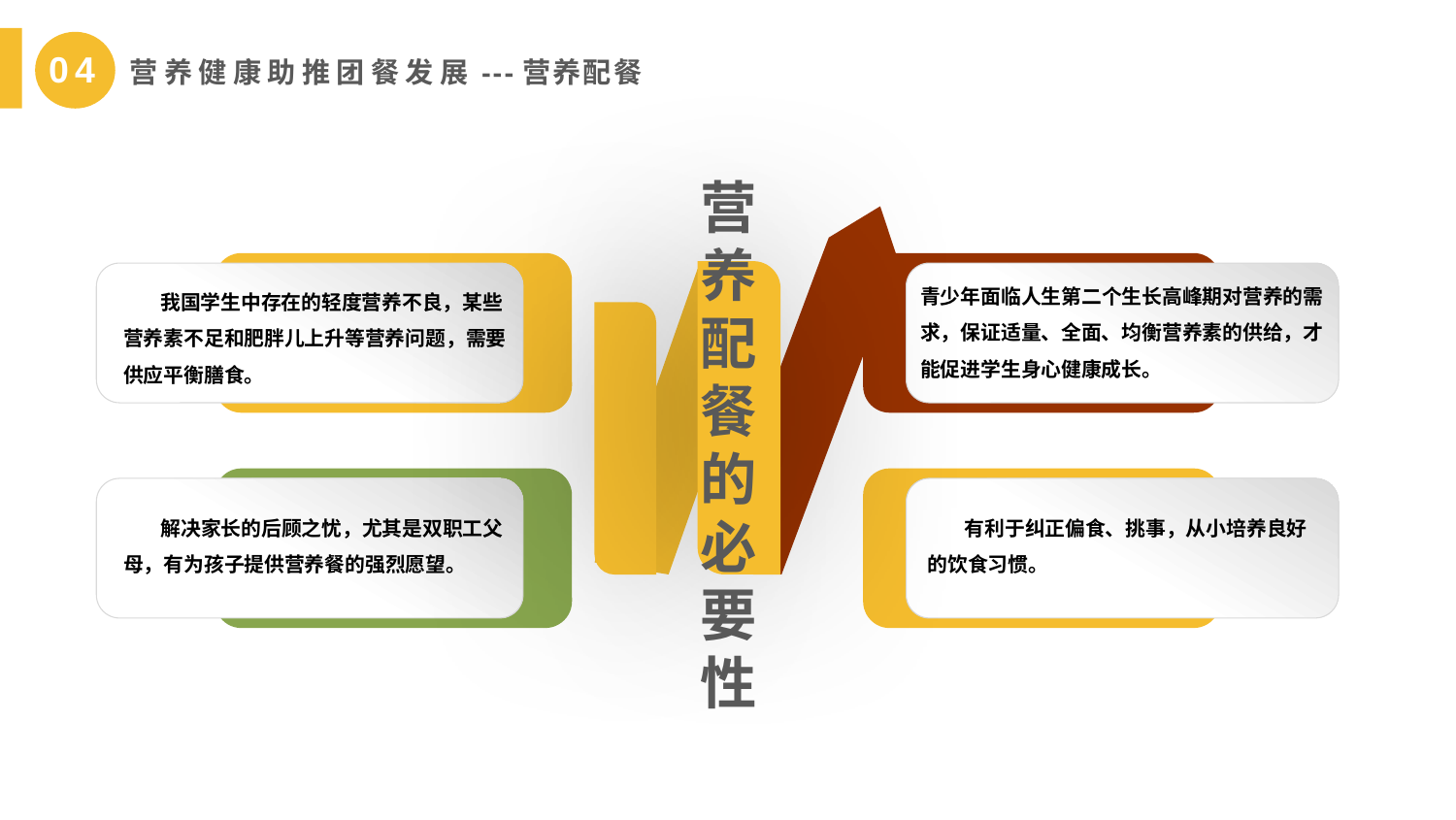

04
 营养健康助推团餐发展---营养配餐

营养配餐的必要性

       我国学生中存在的轻度营养不良，某些营养素不足和肥胖儿上升等营养问题，需要供应平衡膳食。

青少年面临人生第二个生长高峰期对营养的需求，保证适量、全面、均衡营养素的供给，才能促进学生身心健康成长。

       解决家长的后顾之忧，尤其是双职工父母，有为孩子提供营养餐的强烈愿望。

       有利于纠正偏食、挑事，从小培养良好的饮食习惯。